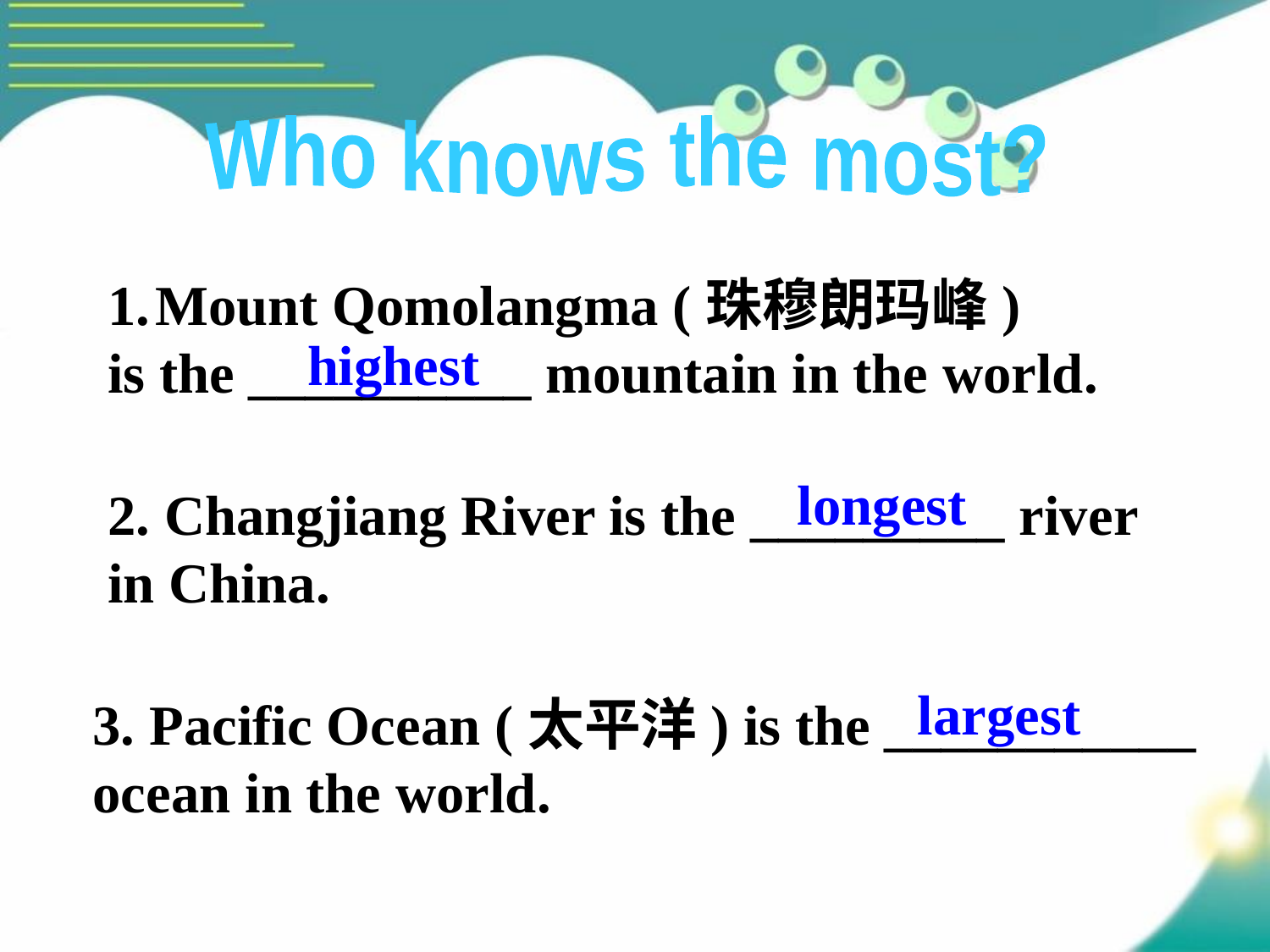

Who knows the most?
Mount Qomolangma (珠穆朗玛峰)
is the __________ mountain in the world.
highest
longest
2. Changjiang River is the _________ river in China.
largest
3. Pacific Ocean (太平洋) is the ___________
ocean in the world.